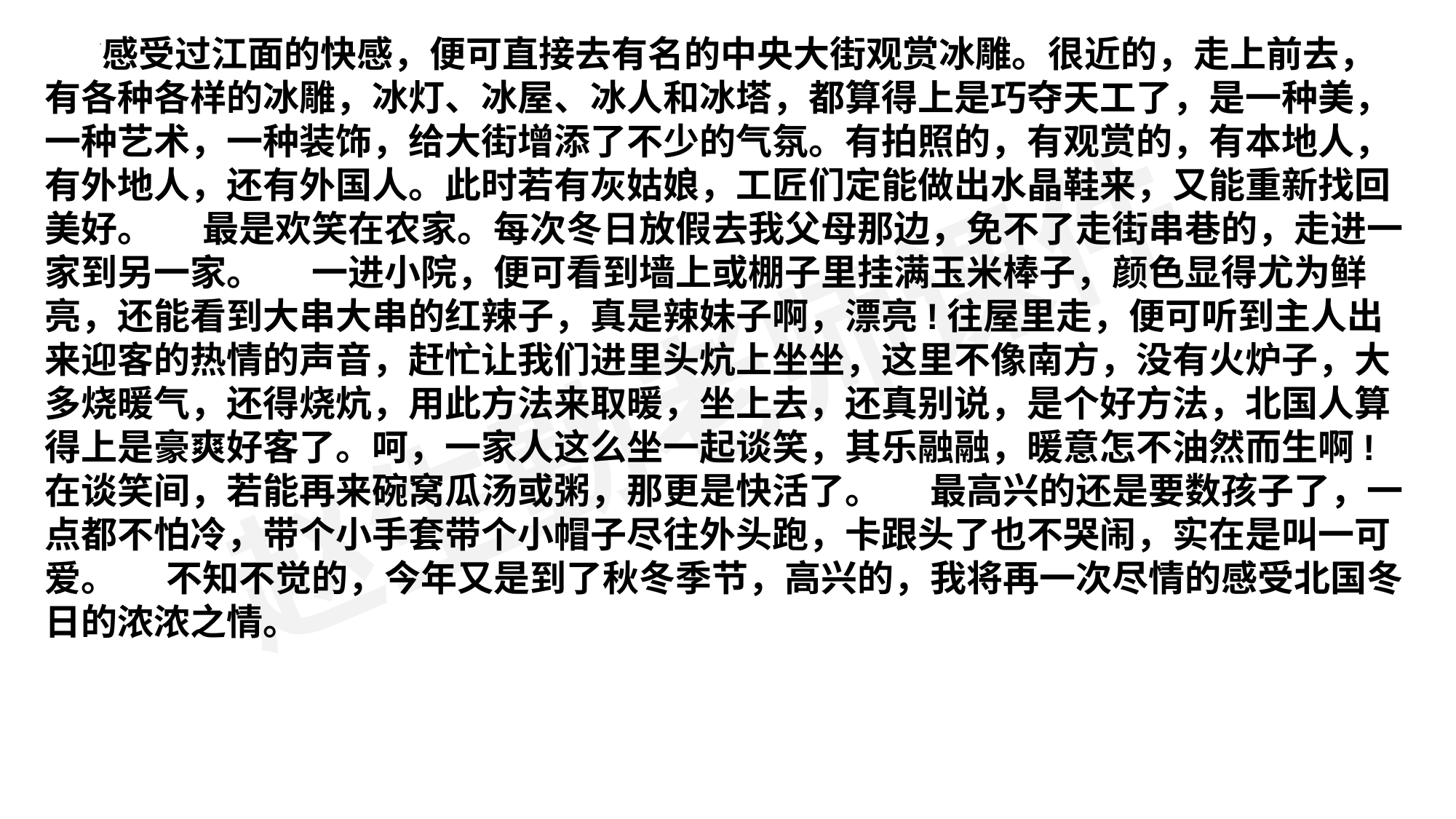

感受过江面的快感，便可直接去有名的中央大街观赏冰雕。很近的，走上前去，有各种各样的冰雕，冰灯、冰屋、冰人和冰塔，都算得上是巧夺天工了，是一种美，一种艺术，一种装饰，给大街增添了不少的气氛。有拍照的，有观赏的，有本地人，有外地人，还有外国人。此时若有灰姑娘，工匠们定能做出水晶鞋来，又能重新找回美好。      最是欢笑在农家。每次冬日放假去我父母那边，免不了走街串巷的，走进一家到另一家。      一进小院，便可看到墙上或棚子里挂满玉米棒子，颜色显得尤为鲜亮，还能看到大串大串的红辣子，真是辣妹子啊，漂亮!往屋里走，便可听到主人出来迎客的热情的声音，赶忙让我们进里头炕上坐坐，这里不像南方，没有火炉子，大多烧暖气，还得烧炕，用此方法来取暖，坐上去，还真别说，是个好方法，北国人算得上是豪爽好客了。呵，一家人这么坐一起谈笑，其乐融融，暖意怎不油然而生啊!在谈笑间，若能再来碗窝瓜汤或粥，那更是快活了。      最高兴的还是要数孩子了，一点都不怕冷，带个小手套带个小帽子尽往外头跑，卡跟头了也不哭闹，实在是叫一可爱。      不知不觉的，今年又是到了秋冬季节，高兴的，我将再一次尽情的感受北国冬日的浓浓之情。